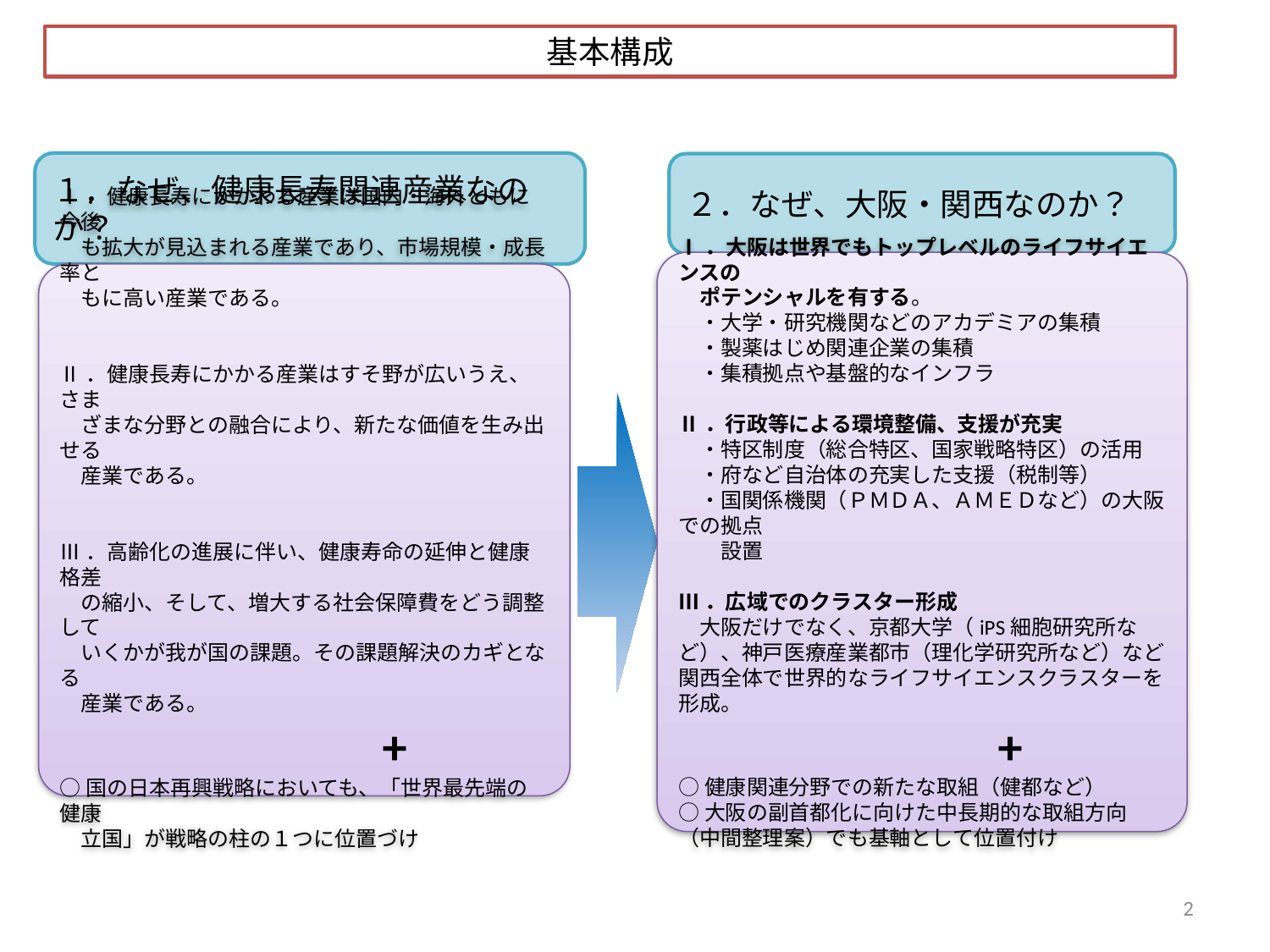

基本構成
１．なぜ、健康長寿関連産業なのか？
２．なぜ、大阪・関西なのか？
Ⅰ．大阪は世界でもトップレベルのライフサイエンスの
　ポテンシャルを有する。
　・大学・研究機関などのアカデミアの集積
　・製薬はじめ関連企業の集積
　・集積拠点や基盤的なインフラ

Ⅱ．行政等による環境整備、支援が充実
　・特区制度（総合特区、国家戦略特区）の活用
　・府など自治体の充実した支援（税制等）
　・国関係機関（ＰＭＤＡ、ＡＭＥＤなど）の大阪での拠点
　　設置

Ⅲ．広域でのクラスター形成
　大阪だけでなく、京都大学（iPS細胞研究所など）、神戸医療産業都市（理化学研究所など）など関西全体で世界的なライフサイエンスクラスターを形成。
　　　　　　　　　　　　　　 +
○健康関連分野での新たな取組（健都など）
○大阪の副首都化に向けた中長期的な取組方向（中間整理案）でも基軸として位置付け
Ⅰ．健康長寿にかかわる産業は国内・海外ともに今後
　も拡大が見込まれる産業であり、市場規模・成長率と
　もに高い産業である。

Ⅱ．健康長寿にかかる産業はすそ野が広いうえ、さま
　ざまな分野との融合により、新たな価値を生み出せる
　産業である。

Ⅲ．高齢化の進展に伴い、健康寿命の延伸と健康格差
　の縮小、そして、増大する社会保障費をどう調整して
　いくかが我が国の課題。その課題解決のカギとなる
　産業である。
　　　　　　　　　　　　　　　+
○国の日本再興戦略においても、「世界最先端の健康
　立国」が戦略の柱の１つに位置づけ

2